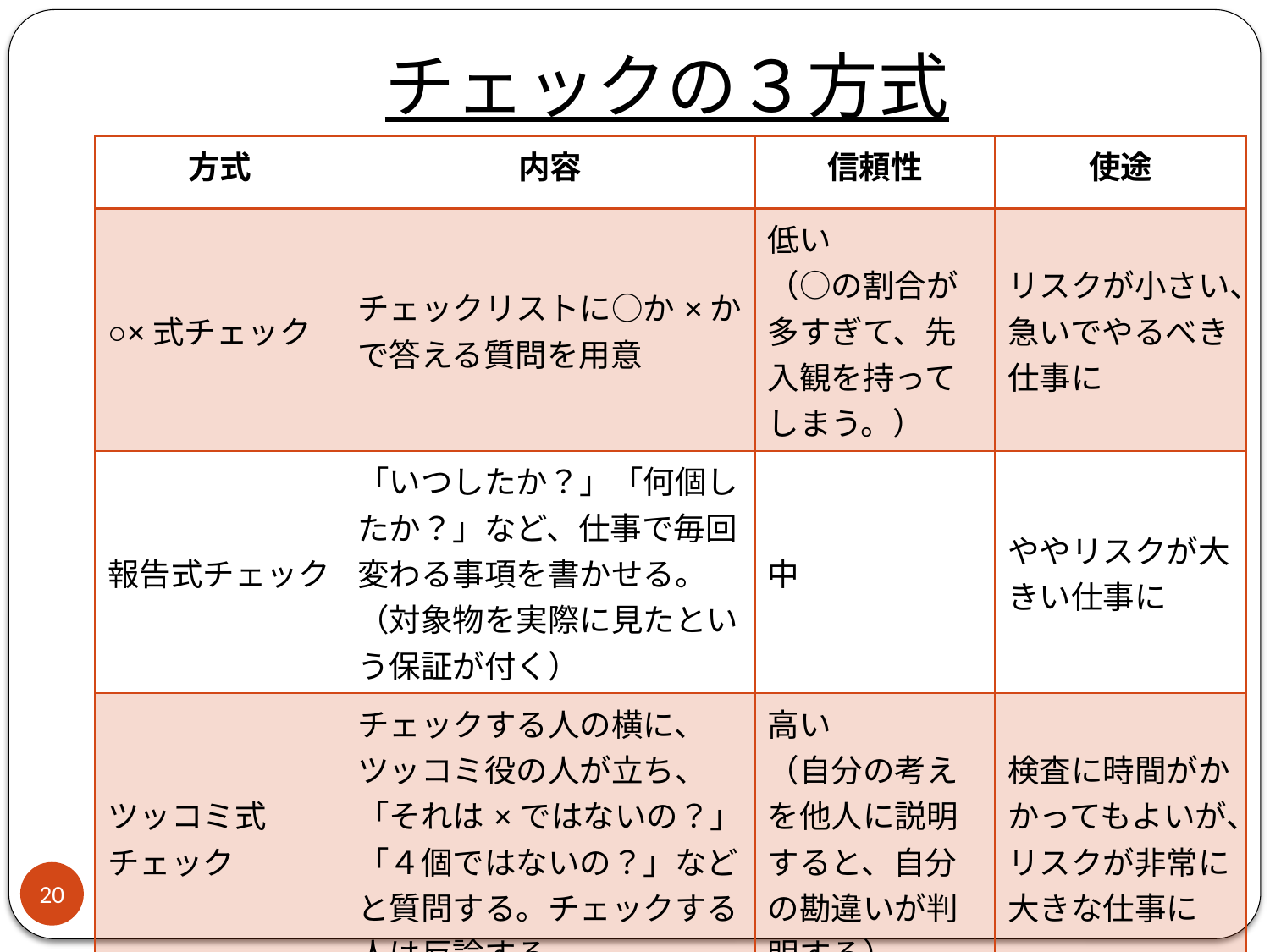

# チェックの３方式
| 方式 | 内容 | 信頼性 | 使途 |
| --- | --- | --- | --- |
| ○×式チェック | チェックリストに○か×かで答える質問を用意 | 低い （○の割合が多すぎて、先入観を持ってしまう。） | リスクが小さい、急いでやるべき仕事に |
| 報告式チェック | 「いつしたか？」「何個したか？」など、仕事で毎回変わる事項を書かせる。（対象物を実際に見たという保証が付く） | 中 | ややリスクが大きい仕事に |
| ツッコミ式チェック | チェックする人の横に、ツッコミ役の人が立ち、「それは×ではないの？」「４個ではないの？」などと質問する。チェックする人は反論する。 | 高い （自分の考えを他人に説明すると、自分の勘違いが判明する） | 検査に時間がかかってもよいが、リスクが非常に大きな仕事に |
20